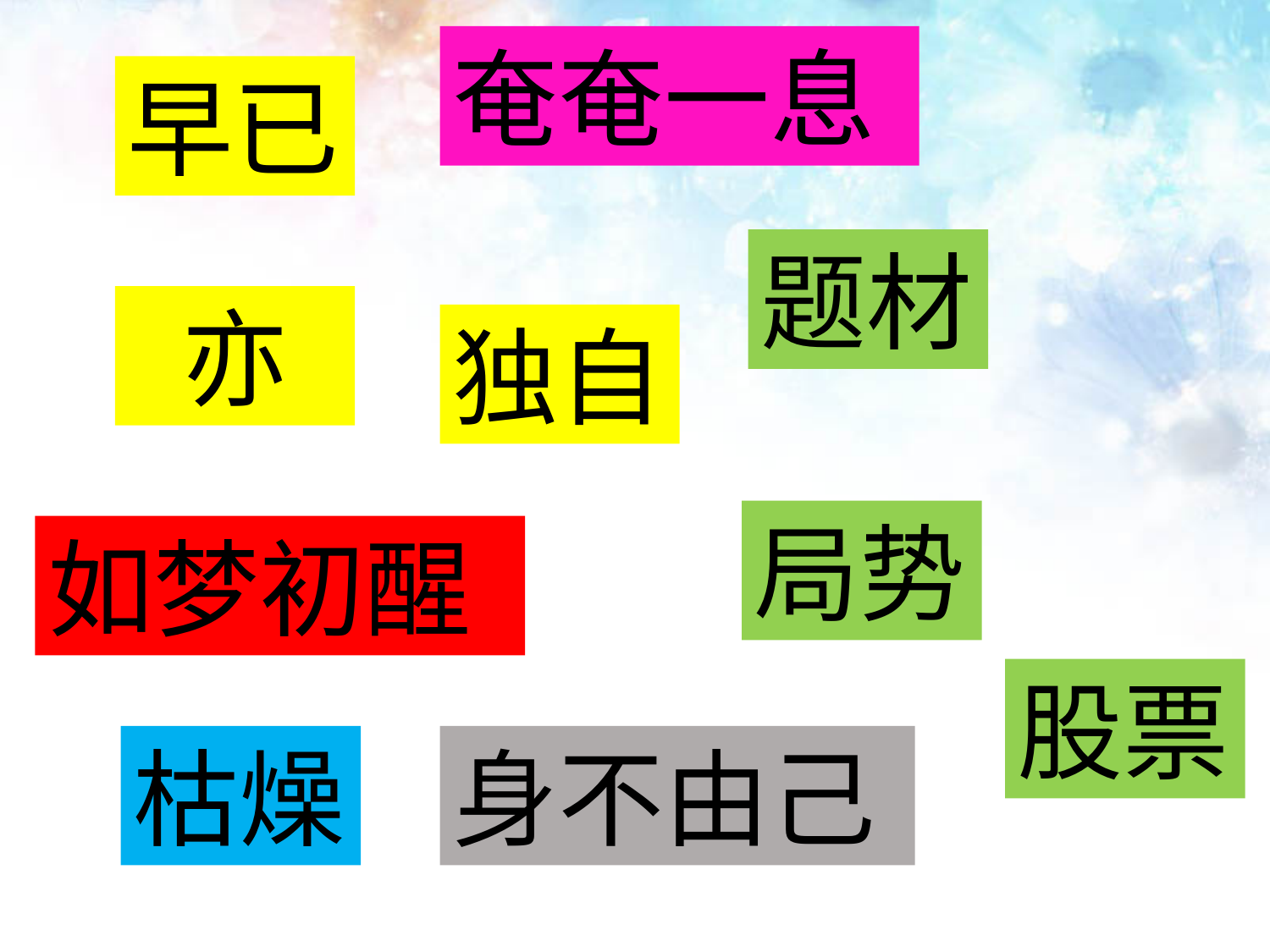

奄奄一息
早已
题材
亦
独自
局势
如梦初醒
股票
身不由己
枯燥